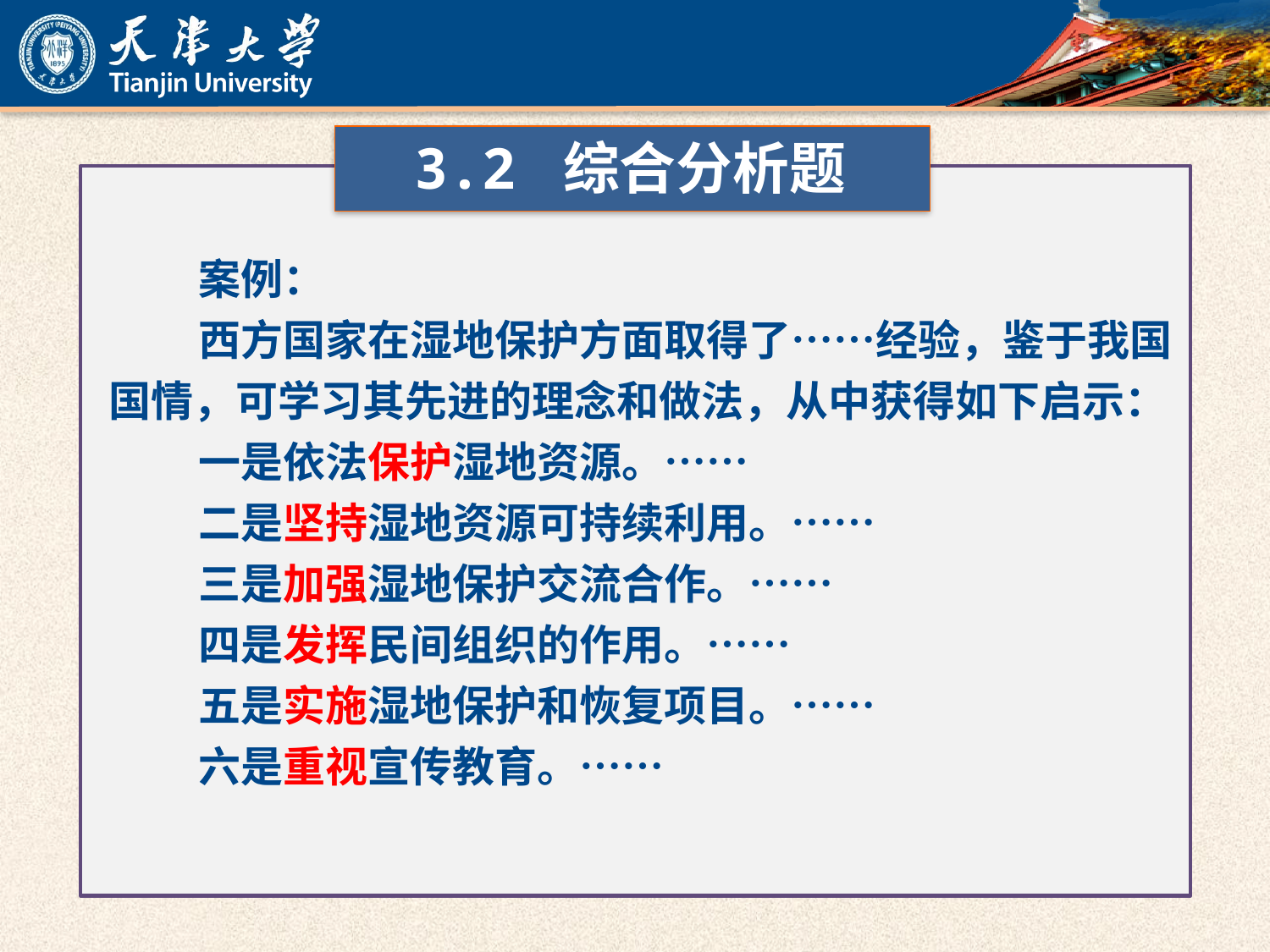

3.2 综合分析题

案例：
西方国家在湿地保护方面取得了……经验，鉴于我国国情，可学习其先进的理念和做法，从中获得如下启示：
一是依法保护湿地资源。……
二是坚持湿地资源可持续利用。……
三是加强湿地保护交流合作。……
四是发挥民间组织的作用。……
五是实施湿地保护和恢复项目。……
六是重视宣传教育。……